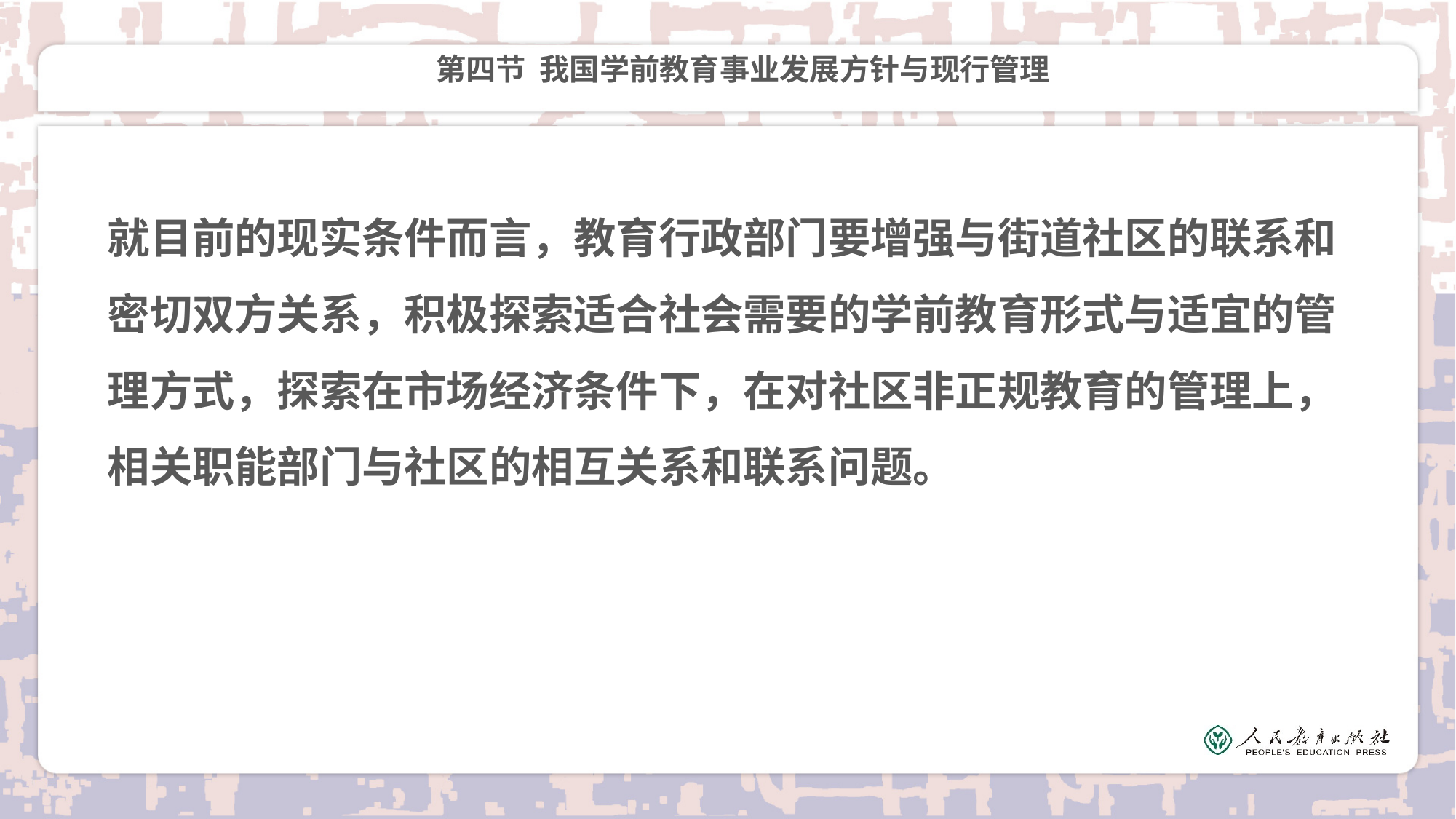

# 第四节  我国学前教育事业发展方针与现行管理
就目前的现实条件而言，教育行政部门要增强与街道社区的联系和密切双方关系，积极探索适合社会需要的学前教育形式与适宜的管理方式，探索在市场经济条件下，在对社区非正规教育的管理上，相关职能部门与社区的相互关系和联系问题。